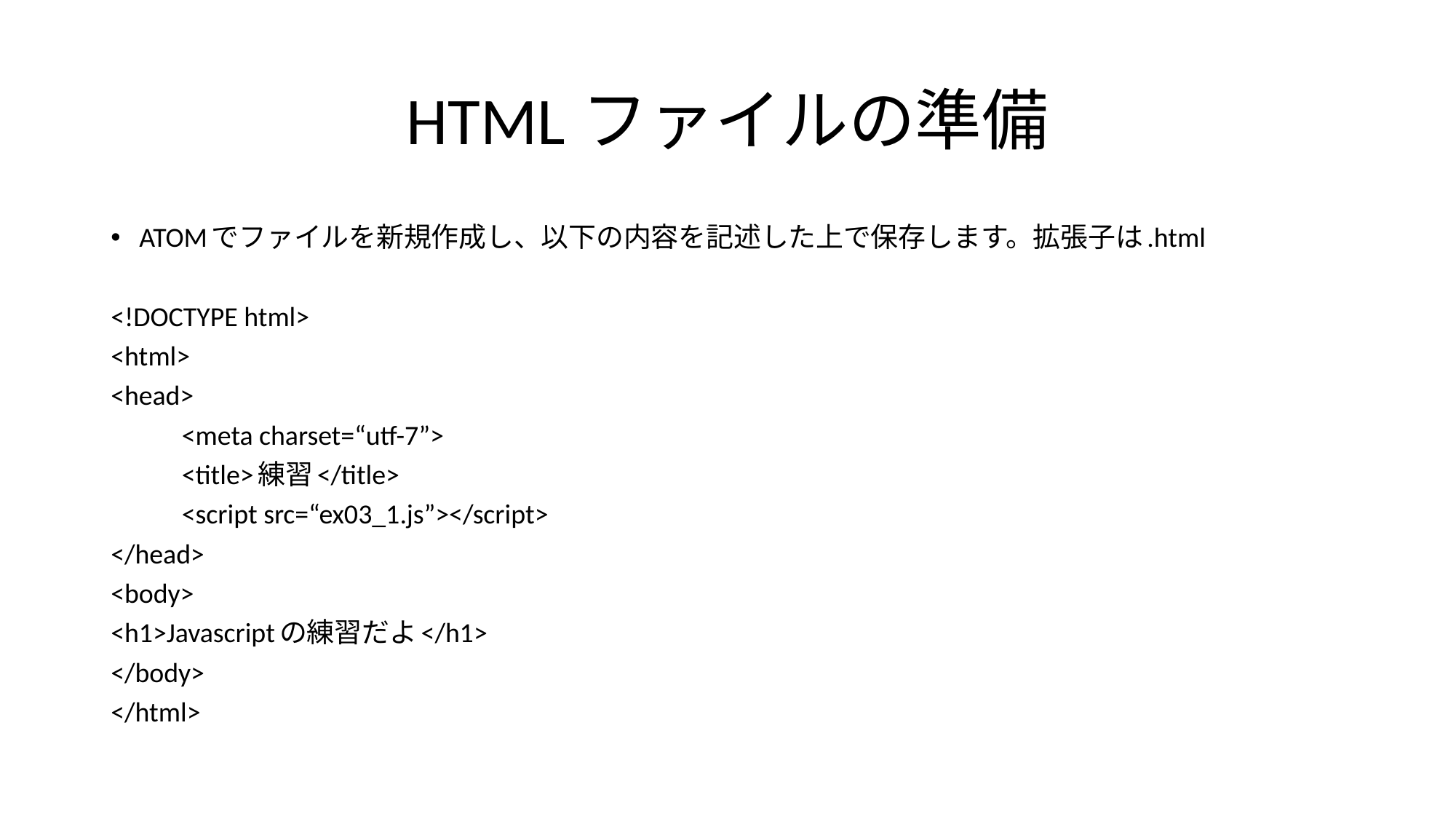

# HTMLファイルの準備
ATOMでファイルを新規作成し、以下の内容を記述した上で保存します。拡張子は.html

<!DOCTYPE html>
<html>
<head>
	<meta charset=“utf-7”>
	<title>練習</title>
	<script src=“ex03_1.js”></script>
</head>
<body>
<h1>Javascriptの練習だよ</h1>
</body>
</html>